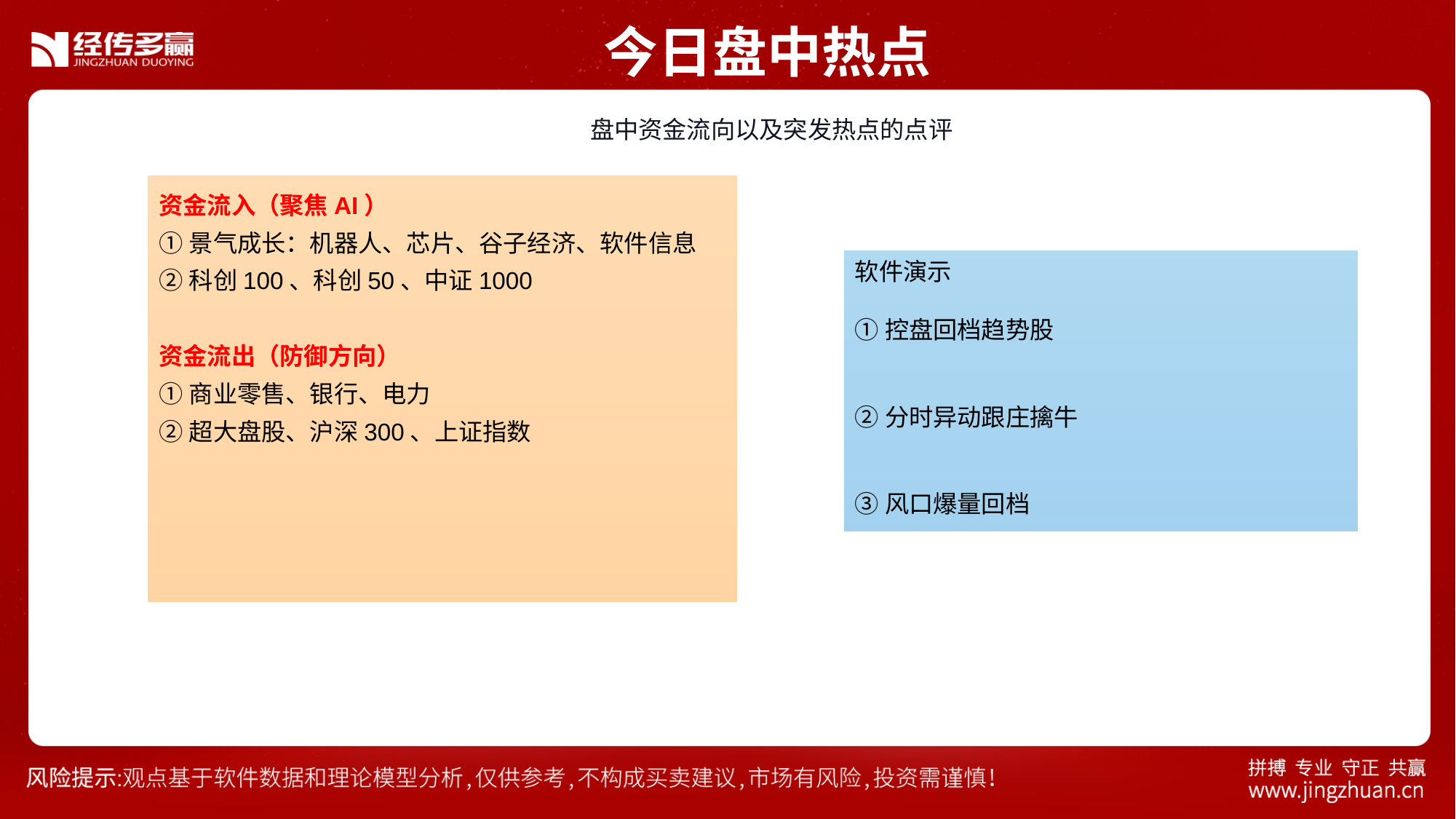

今日盘中热点
          盘中资金流向以及突发热点的点评
资金流入（聚焦AI）
①景气成长：机器人、芯片、谷子经济、软件信息
②科创100、科创50、中证1000

资金流出（防御方向）
①商业零售、银行、电力
②超大盘股、沪深300、上证指数
软件演示

①控盘回档趋势股

②分时异动跟庄擒牛

③风口爆量回档